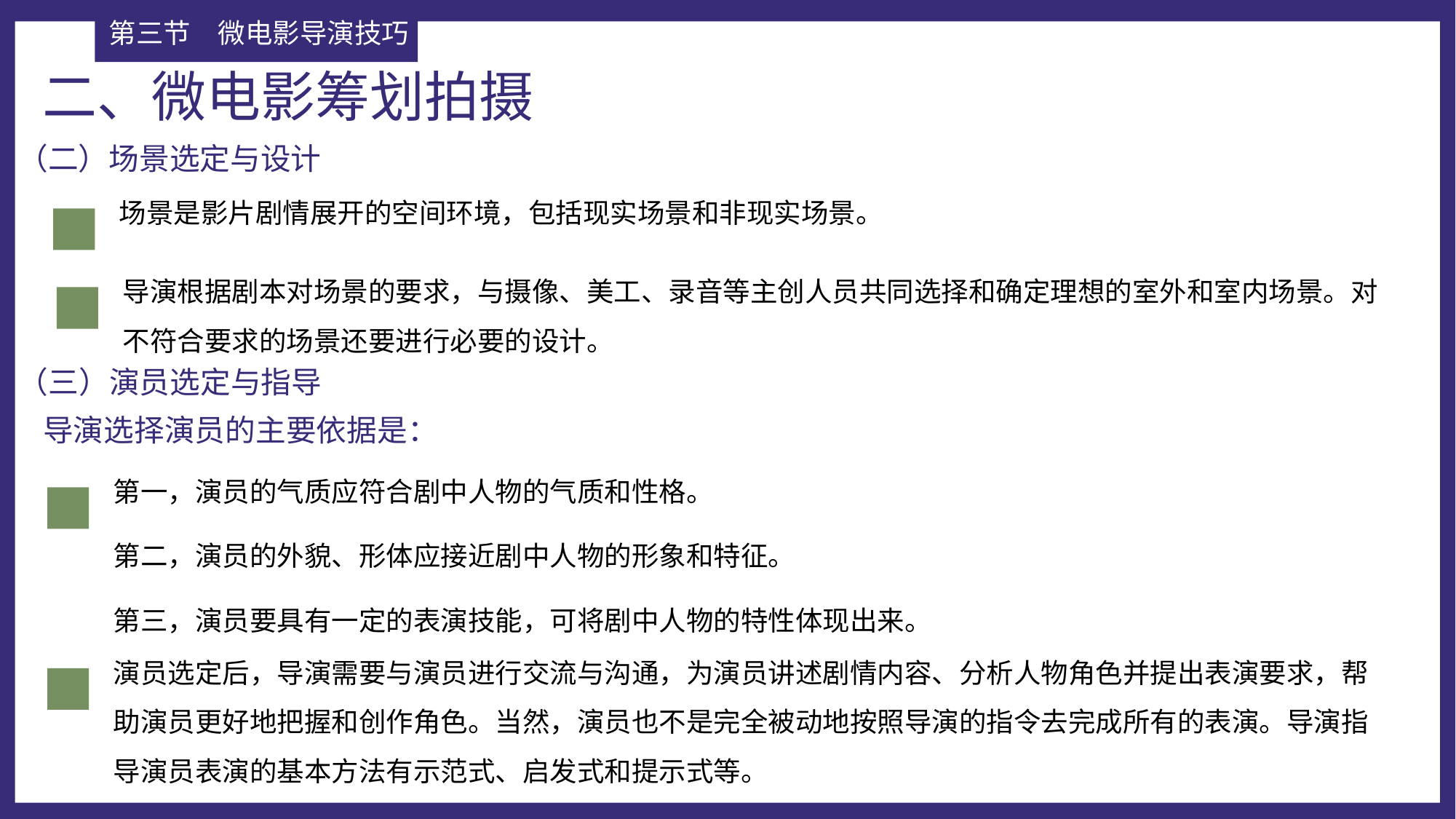

第三节	微电影导演技巧
二、微电影筹划拍摄
（二）场景选定与设计
场景是影片剧情展开的空间环境，包括现实场景和非现实场景。

导演根据剧本对场景的要求，与摄像、美工、录音等主创人员共同选择和确定理想的室外和室内场景。对不符合要求的场景还要进行必要的设计。

（三）演员选定与指导
导演选择演员的主要依据是：
第一，演员的气质应符合剧中人物的气质和性格。
第二，演员的外貌、形体应接近剧中人物的形象和特征。
第三，演员要具有一定的表演技能，可将剧中人物的特性体现出来。

演员选定后，导演需要与演员进行交流与沟通，为演员讲述剧情内容、分析人物角色并提出表演要求，帮助演员更好地把握和创作角色。当然，演员也不是完全被动地按照导演的指令去完成所有的表演。导演指导演员表演的基本方法有示范式、启发式和提示式等。